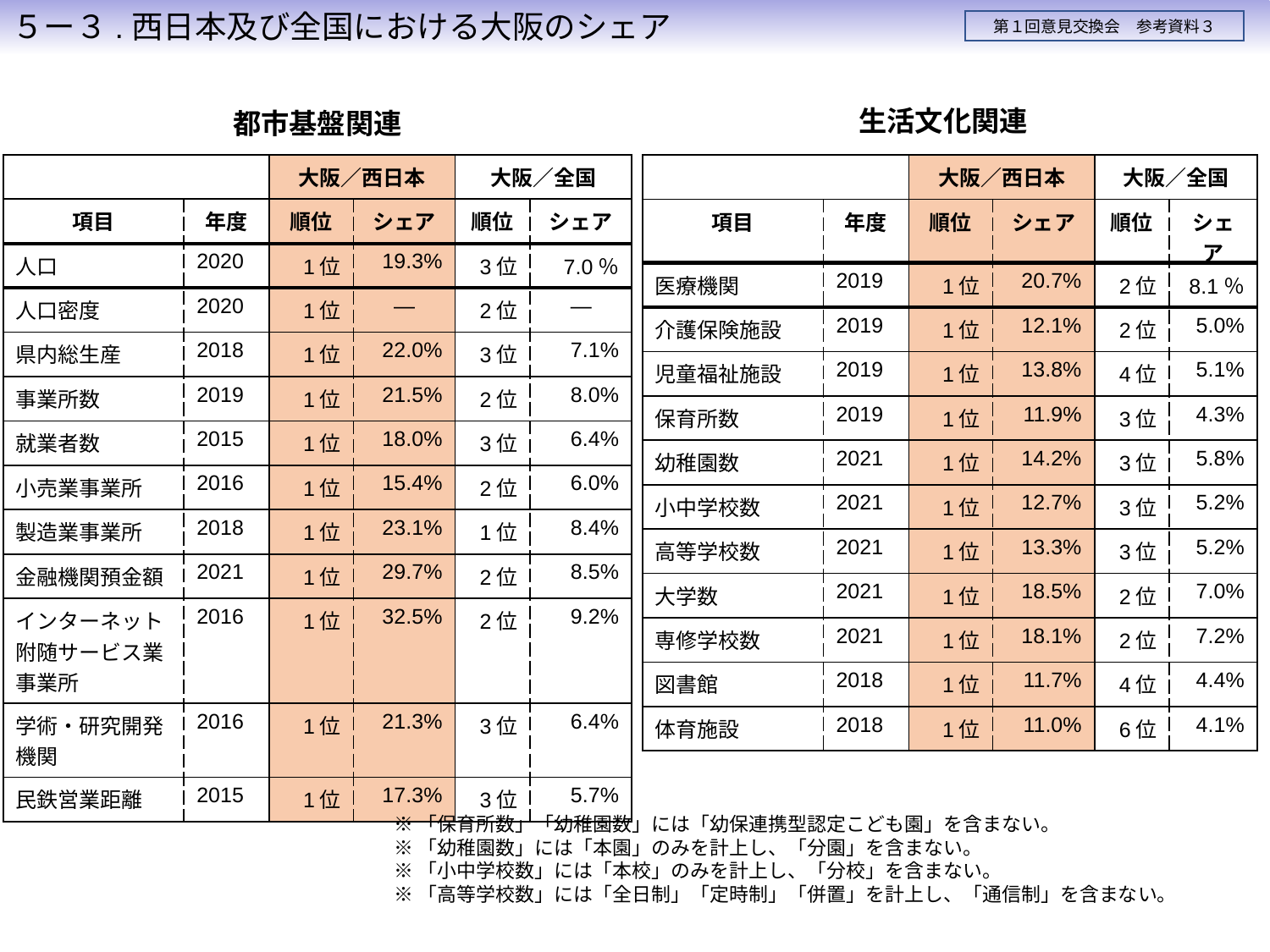

５ー３.西日本及び全国における大阪のシェア
第１回意見交換会　参考資料３
生活文化関連
都市基盤関連
|  |  | 大阪／西日本 |  | 大阪／全国 |  |
| --- | --- | --- | --- | --- | --- |
| 項目 | 年度 | 順位 | シェア | 順位 | シェア |
| 人口 | 2020 | 1位 | 19.3% | 3位 | 7.0％ |
| 人口密度 | 2020 | 1位 | ― | 2位 | ― |
| 県内総生産 | 2018 | 1位 | 22.0% | 3位 | 7.1% |
| 事業所数 | 2019 | 1位 | 21.5% | 2位 | 8.0% |
| 就業者数 | 2015 | 1位 | 18.0% | 3位 | 6.4% |
| 小売業事業所 | 2016 | 1位 | 15.4% | 2位 | 6.0% |
| 製造業事業所 | 2018 | 1位 | 23.1% | 1位 | 8.4% |
| 金融機関預金額 | 2021 | 1位 | 29.7% | 2位 | 8.5% |
| インターネット附随サービス業事業所 | 2016 | 1位 | 32.5% | 2位 | 9.2% |
| 学術・研究開発機関 | 2016 | 1位 | 21.3% | 3位 | 6.4% |
| 民鉄営業距離 | 2015 | 1位 | 17.3% | 3位 | 5.7% |
|  |  | 大阪／西日本 |  | 大阪／全国 |  |
| --- | --- | --- | --- | --- | --- |
| 項目 | 年度 | 順位 | シェア | 順位 | シェア |
| 医療機関 | 2019 | 1位 | 20.7% | 2位 | 8.1％ |
| 介護保険施設 | 2019 | 1位 | 12.1% | 2位 | 5.0% |
| 児童福祉施設 | 2019 | 1位 | 13.8% | 4位 | 5.1% |
| 保育所数 | 2019 | 1位 | 11.9% | 3位 | 4.3% |
| 幼稚園数 | 2021 | 1位 | 14.2% | 3位 | 5.8% |
| 小中学校数 | 2021 | 1位 | 12.7% | 3位 | 5.2% |
| 高等学校数 | 2021 | 1位 | 13.3% | 3位 | 5.2% |
| 大学数 | 2021 | 1位 | 18.5% | 2位 | 7.0% |
| 専修学校数 | 2021 | 1位 | 18.1% | 2位 | 7.2% |
| 図書館 | 2018 | 1位 | 11.7% | 4位 | 4.4% |
| 体育施設 | 2018 | 1位 | 11.0% | 6位 | 4.1% |
※「保育所数」「幼稚園数」には「幼保連携型認定こども園」を含まない。
※「幼稚園数」には「本園」のみを計上し、「分園」を含まない。
※「小中学校数」には「本校」のみを計上し、「分校」を含まない。
※「高等学校数」には「全日制」「定時制」「併置」を計上し、「通信制」を含まない。